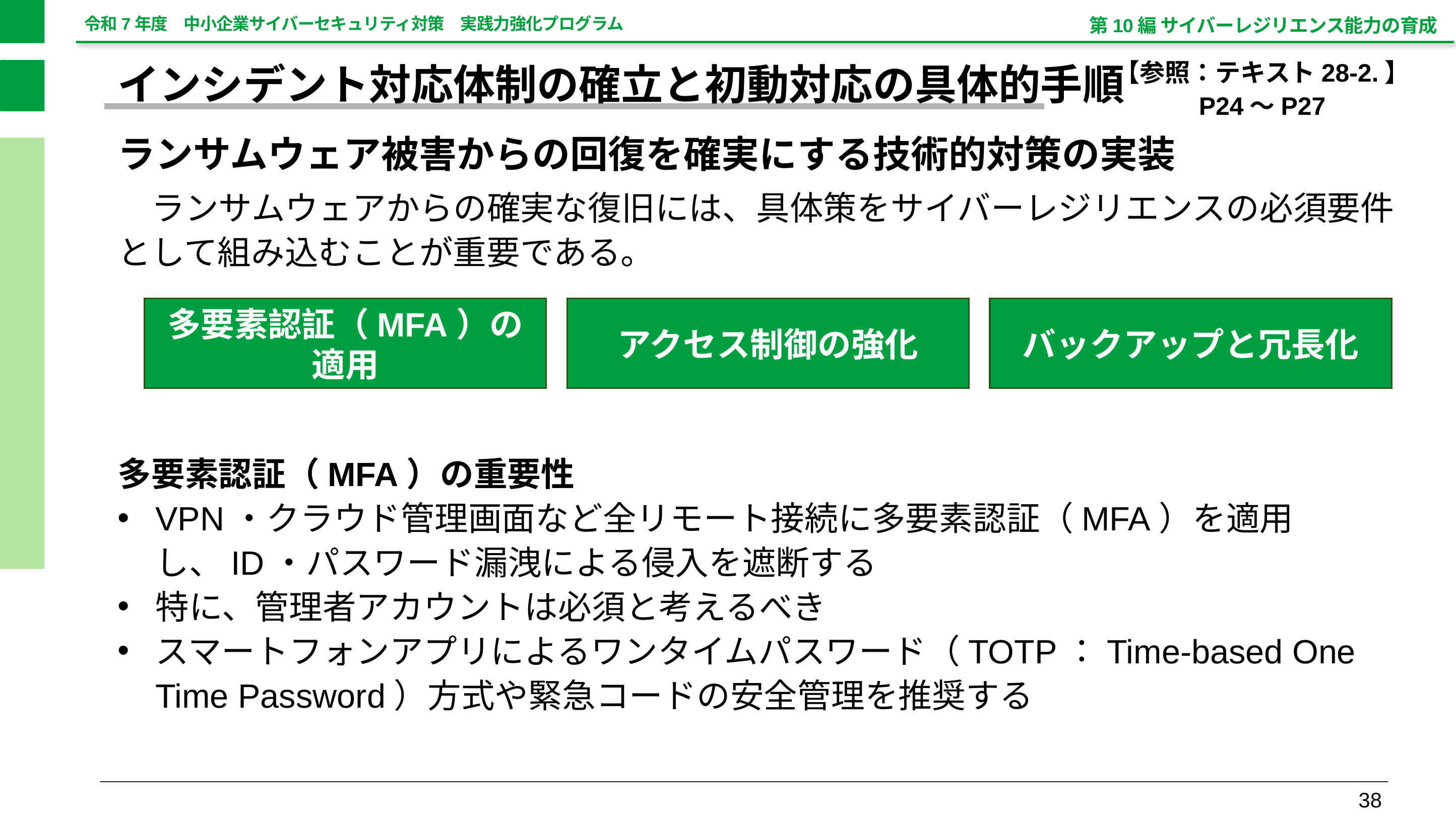

第10編 サイバーレジリエンス能力の育成
【参照：テキスト28-2.】
P24～P27
インシデント対応体制の確立と初動対応の具体的手順

ランサムウェア被害からの回復を確実にする技術的対策の実装
　ランサムウェアからの確実な復旧には、具体策をサイバーレジリエンスの必須要件として組み込むことが重要である。

多要素認証（MFA）の重要性
VPN・クラウド管理画面など全リモート接続に多要素認証（MFA）を適用し、ID・パスワード漏洩による侵入を遮断する
特に、管理者アカウントは必須と考えるべき
スマートフォンアプリによるワンタイムパスワード（TOTP：Time-based One Time Password）方式や緊急コードの安全管理を推奨する
アクセス制御の強化
バックアップと冗長化
多要素認証（MFA）の適用